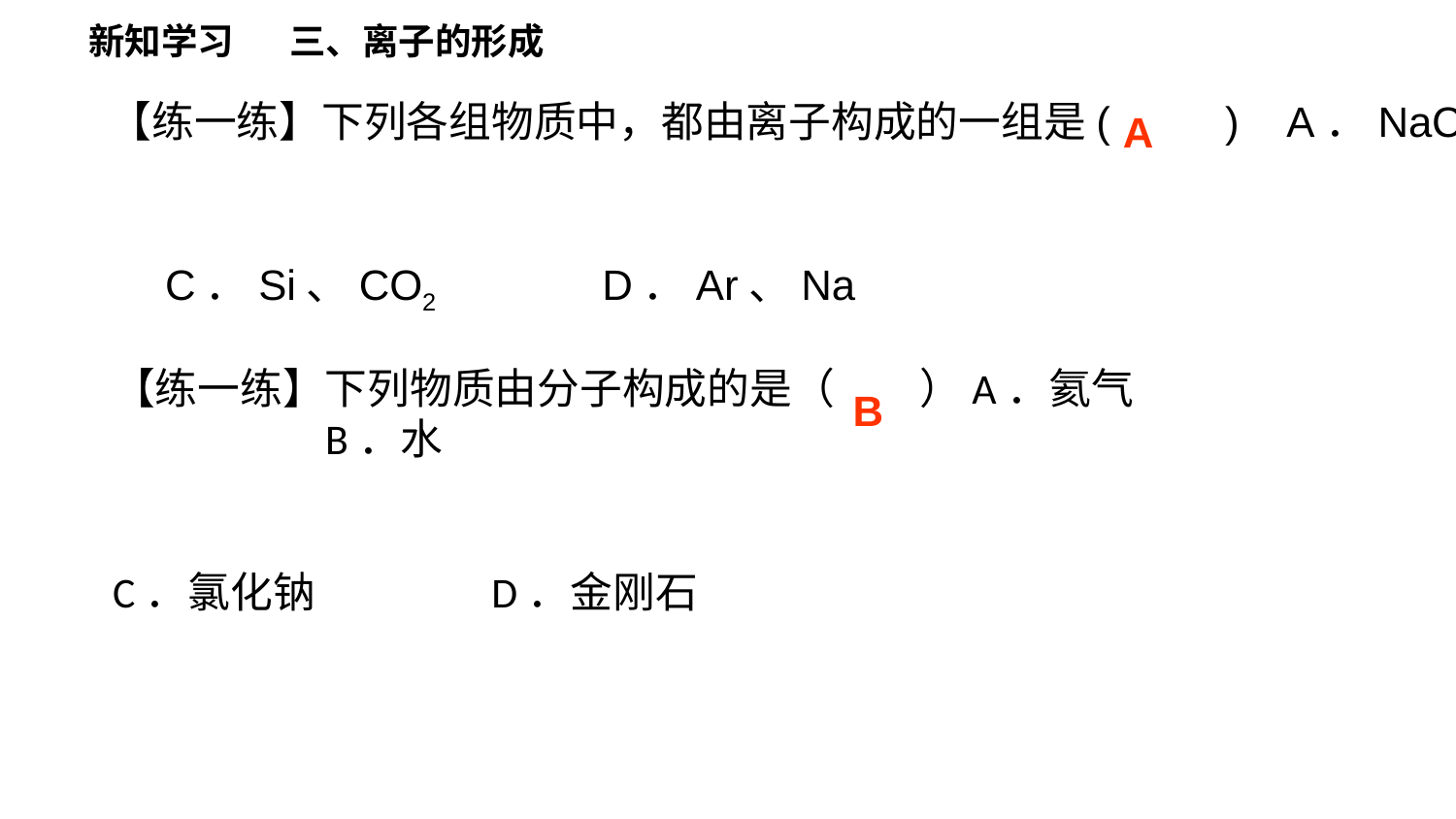

新知学习
三、离子的形成
【练一练】下列各组物质中，都由离子构成的一组是(　 　)    A．NaCl、MgCl2          B．H2O、HCl

  C．Si、CO2              D．Ar、Na
A
【练一练】下列物质由分子构成的是（　　）A．氦气	      B．水

C．氯化钠	      D．金刚石
B